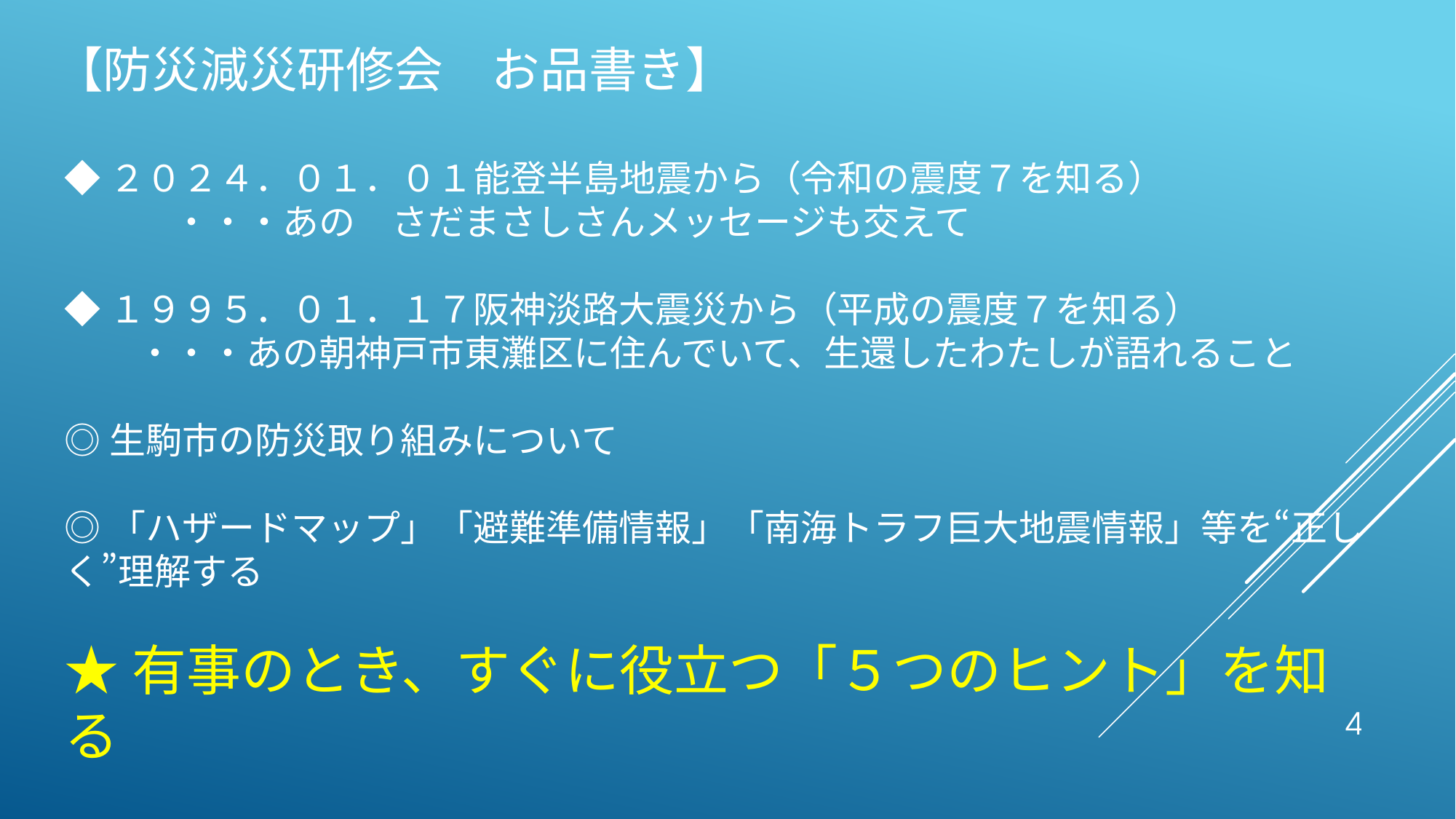

【防災減災研修会　お品書き】

◆２０２４．０１．０１能登半島地震から（令和の震度７を知る）
　　　・・・あの　さだまさしさんメッセージも交えて
◆１９９５．０１．１７阪神淡路大震災から（平成の震度７を知る）
　　・・・あの朝神戸市東灘区に住んでいて、生還したわたしが語れること

◎生駒市の防災取り組みについて

◎「ハザードマップ」「避難準備情報」「南海トラフ巨大地震情報」等を“正しく”理解する

★有事のとき、すぐに役立つ「５つのヒント」を知る

4